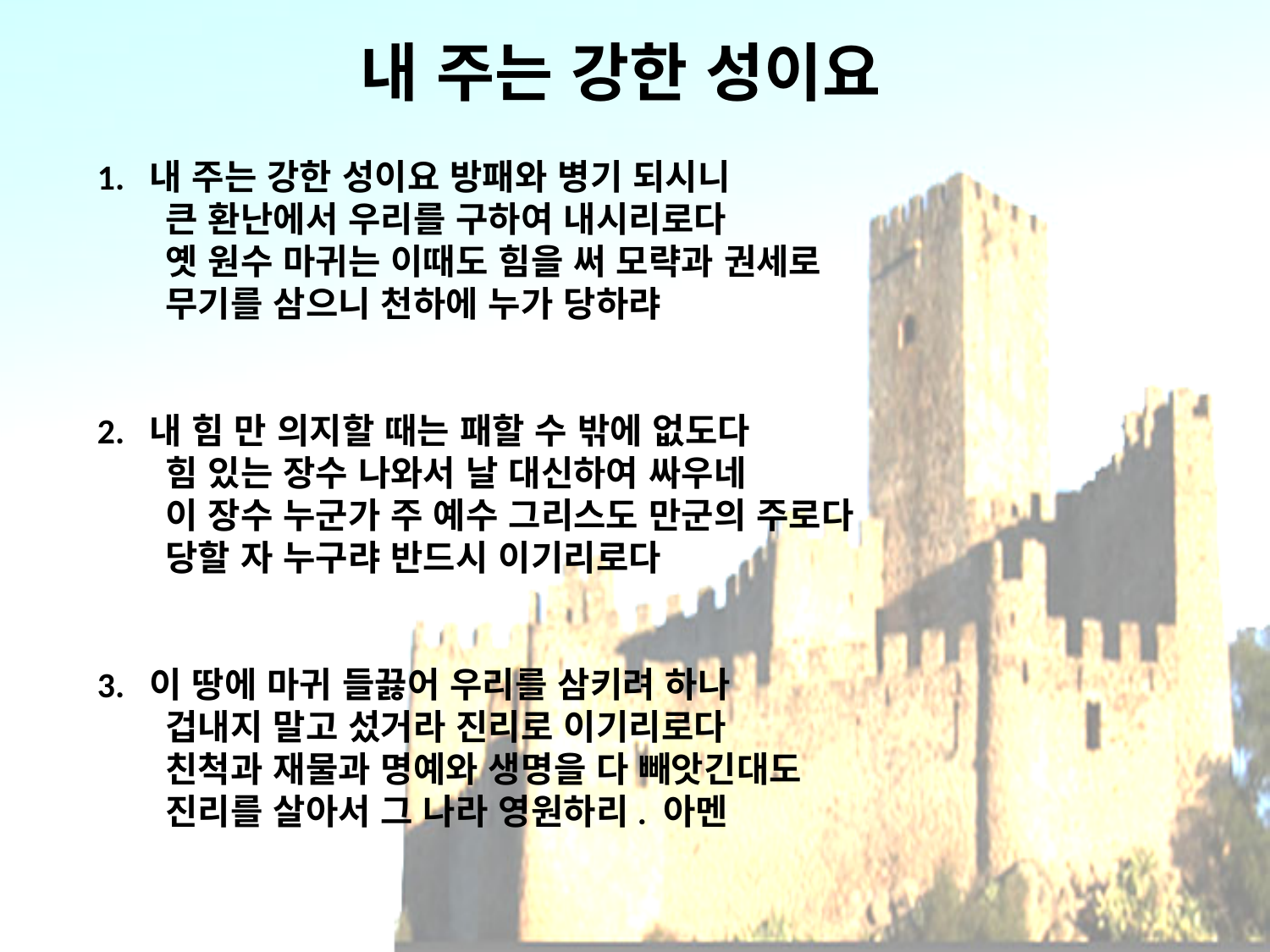

# 내 주는 강한 성이요
1.  내 주는 강한 성이요 방패와 병기 되시니
      큰 환난에서 우리를 구하여 내시리로다
      옛 원수 마귀는 이때도 힘을 써 모략과 권세로
      무기를 삼으니 천하에 누가 당하랴

2.  내 힘 만 의지할 때는 패할 수 밖에 없도다
      힘 있는 장수 나와서 날 대신하여 싸우네
      이 장수 누군가 주 예수 그리스도 만군의 주로다
      당할 자 누구랴 반드시 이기리로다

3.  이 땅에 마귀 들끓어 우리를 삼키려 하나
      겁내지 말고 섰거라 진리로 이기리로다
      친척과 재물과 명예와 생명을 다 빼앗긴대도
      진리를 살아서 그 나라 영원하리. 아멘